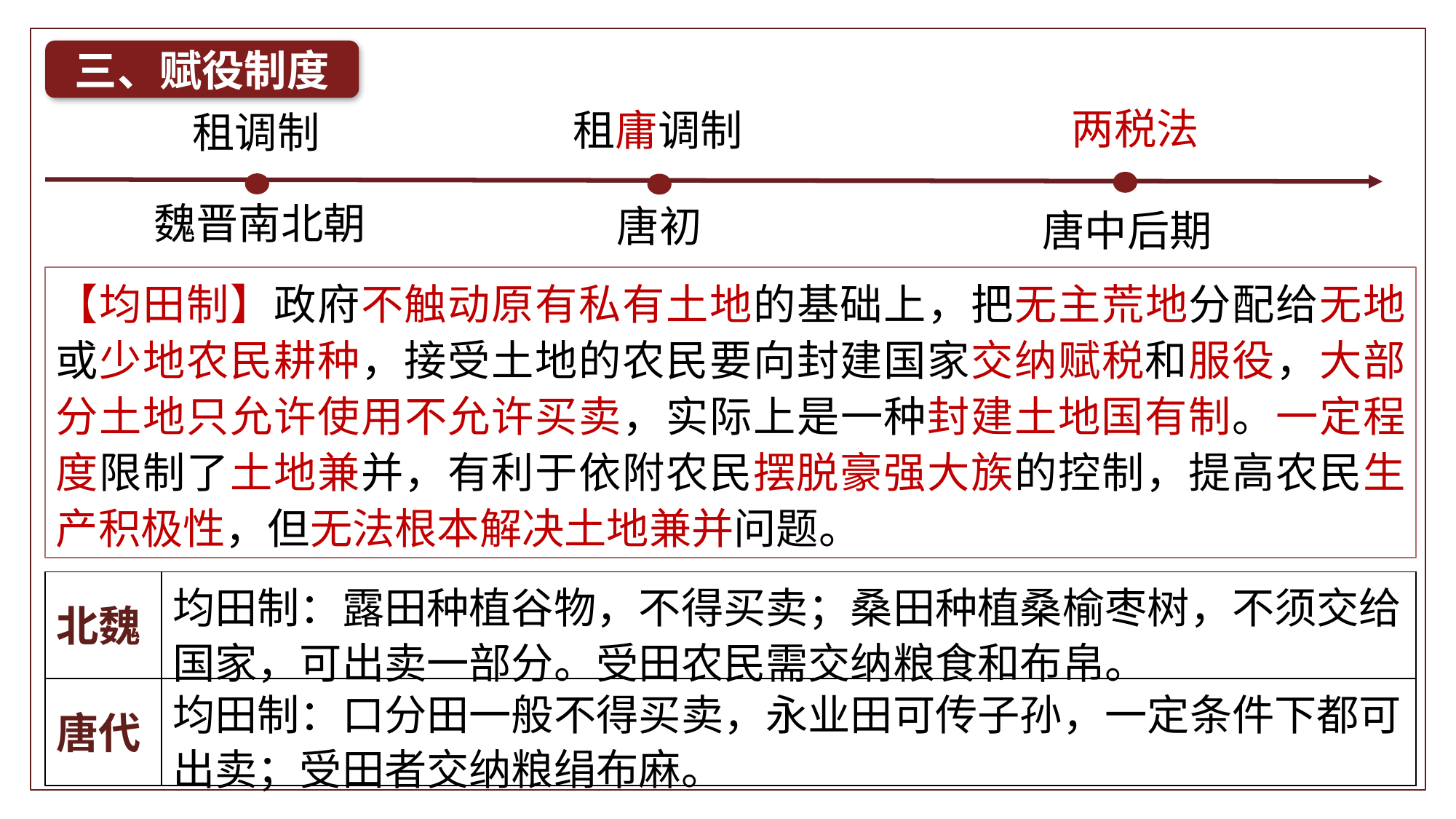

三、赋役制度
两税法
租庸调制
租调制

魏晋南北朝
唐初
唐中后期
【均田制】政府不触动原有私有土地的基础上，把无主荒地分配给无地或少地农民耕种，接受土地的农民要向封建国家交纳赋税和服役，大部分土地只允许使用不允许买卖，实际上是一种封建土地国有制。一定程度限制了土地兼并，有利于依附农民摆脱豪强大族的控制，提高农民生产积极性，但无法根本解决土地兼并问题。
| 北魏 | 均田制：露田种植谷物，不得买卖；桑田种植桑榆枣树，不须交给国家，可出卖一部分。受田农民需交纳粮食和布帛。 |
| --- | --- |
| 唐代 | 均田制：口分田一般不得买卖，永业田可传子孙，一定条件下都可出卖；受田者交纳粮绢布麻。 |